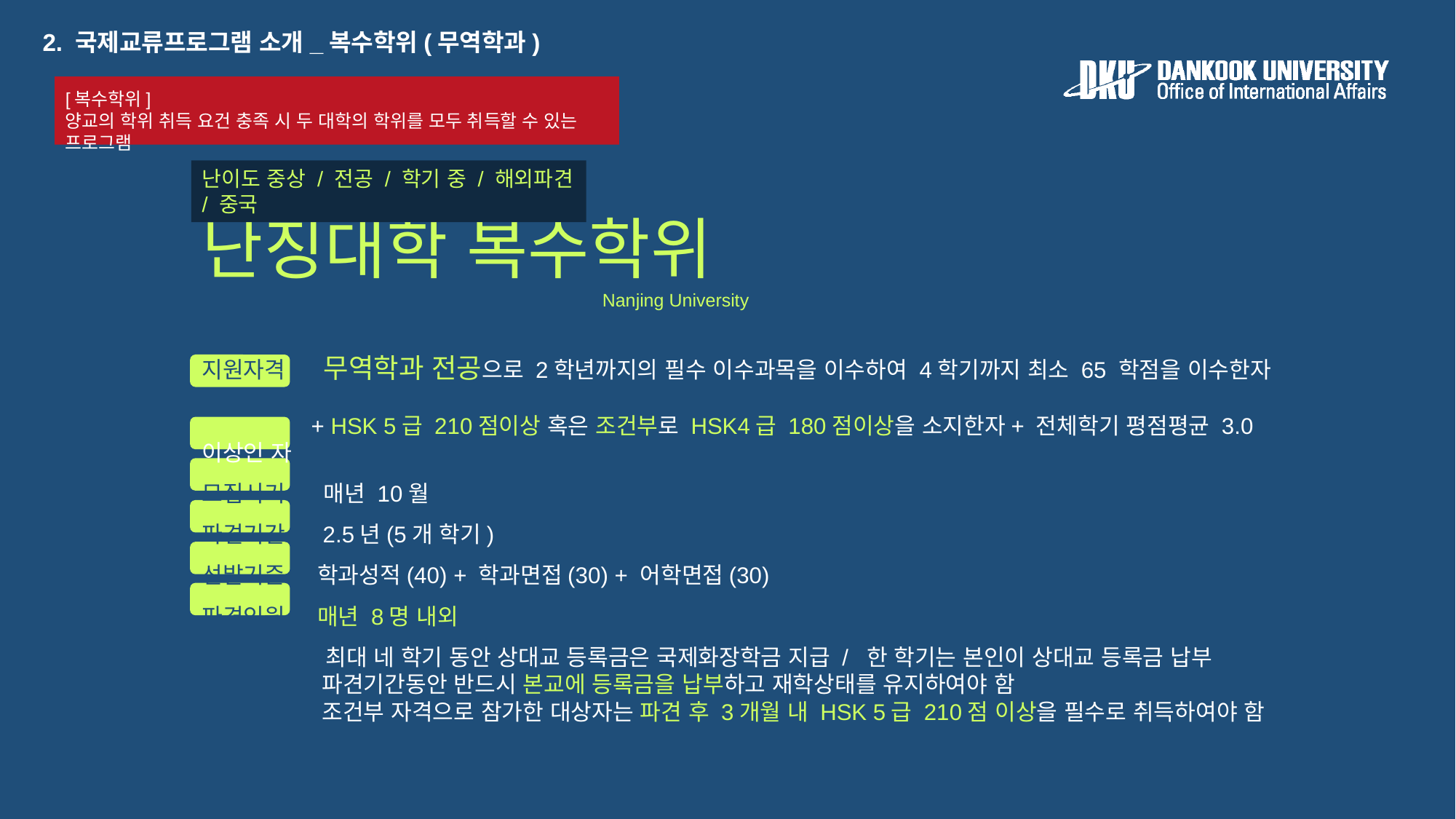

2. 국제교류프로그램 소개_복수학위(무역학과)

[복수학위]
양교의 학위 취득 요건 충족 시 두 대학의 학위를 모두 취득할 수 있는 프로그램
난이도 중상 / 전공 / 학기 중 / 해외파견 / 중국
# 난징대학 복수학위
Nanjing University
지원자격      무역학과 전공으로 2학년까지의 필수 이수과목을 이수하여 4학기까지 최소 65 학점을 이수한자
	+ HSK 5급 210점이상 혹은 조건부로 HSK4급 180점이상을 소지한자+ 전체학기 평점평균 3.0 이상인 자
모집시기      매년 10월
파견기간     2.5년(5개 학기)
선발기준     학과성적(40) + 학과면접(30) + 어학면접(30)
파견인원     매년 8명 내외
 비    고       최대 네 학기 동안 상대교 등록금은 국제화장학금 지급 /  한 학기는 본인이 상대교 등록금 납부
                  파견기간동안 반드시 본교에 등록금을 납부하고 재학상태를 유지하여야 함
                  조건부 자격으로 참가한 대상자는 파견 후 3개월 내 HSK 5급 210점 이상을 필수로 취득하여야 함